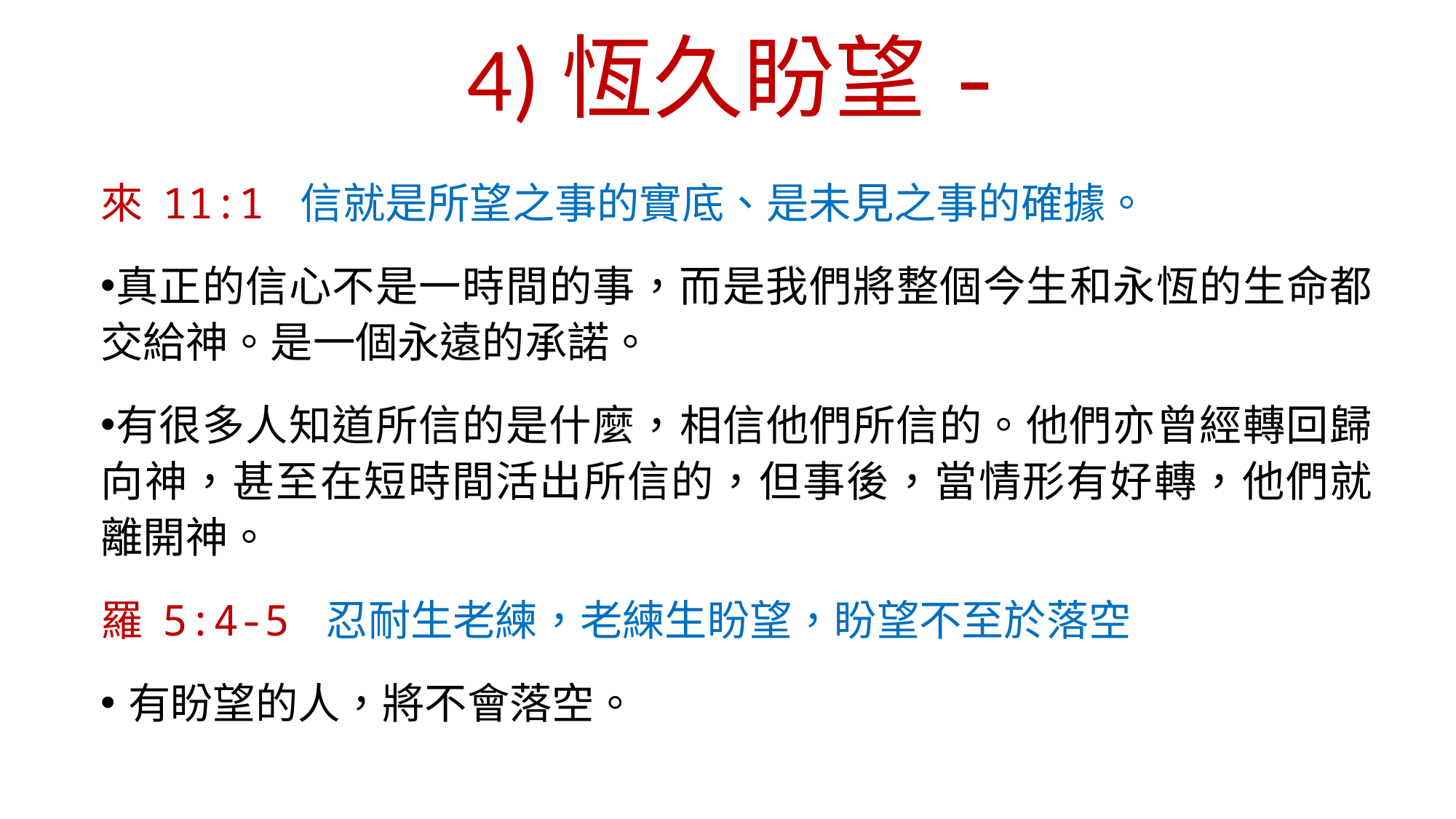

# 4)恆久盼望-
來 11:1 信就是所望之事的實底、是未見之事的確據。
真正的信心不是一時間的事，而是我們將整個今生和永恆的生命都交給神。是一個永遠的承諾。
有很多人知道所信的是什麼，相信他們所信的。他們亦曾經轉回歸向神，甚至在短時間活出所信的，但事後，當情形有好轉，他們就離開神。
羅 5:4-5 忍耐生老練，老練生盼望，盼望不至於落空
有盼望的人，將不會落空。